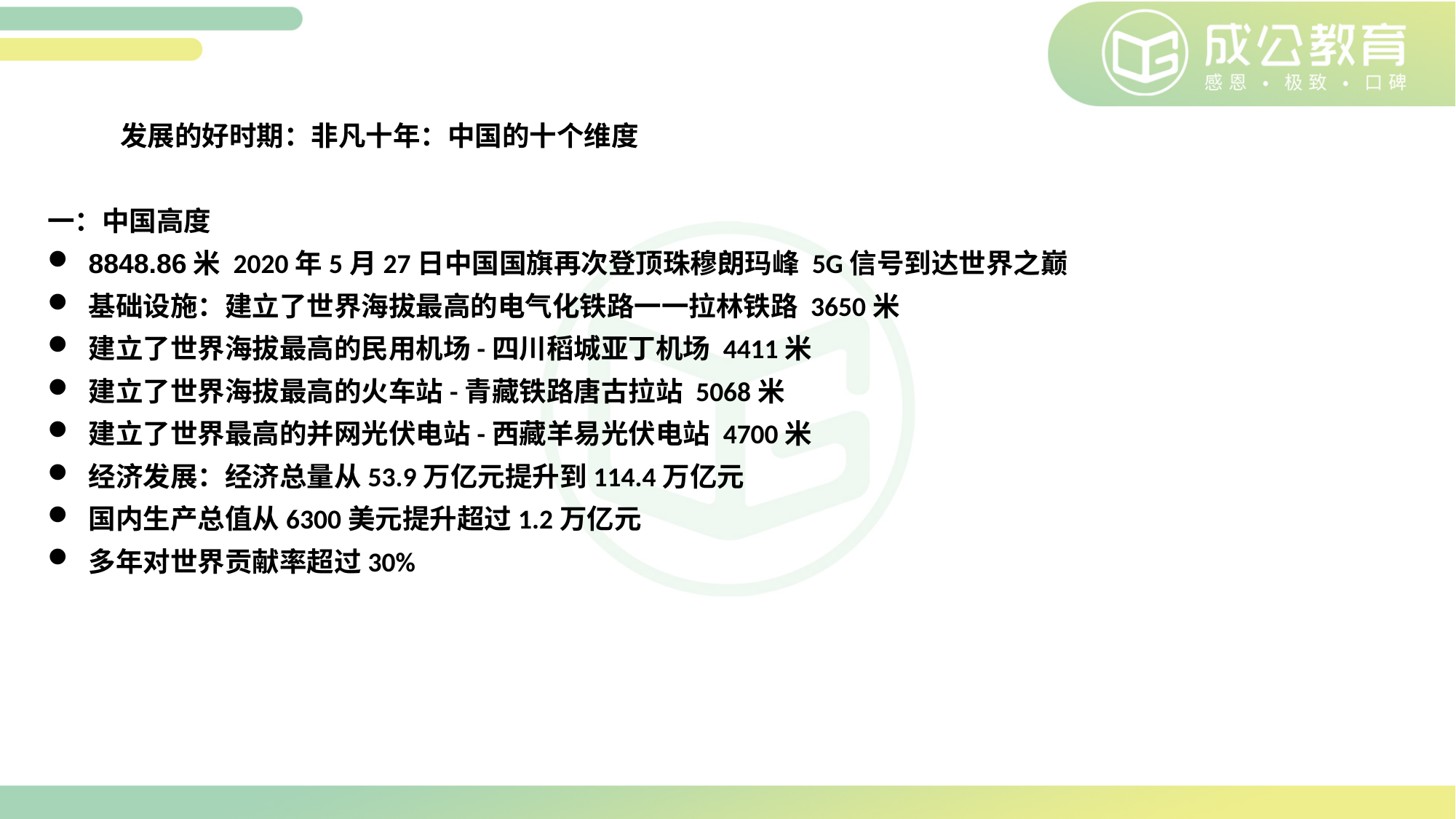

发展的好时期：非凡十年：中国的十个维度

一：中国高度
8848.86米 2020年5月27日中国国旗再次登顶珠穆朗玛峰 5G信号到达世界之巅
基础设施：建立了世界海拔最高的电气化铁路一一拉林铁路 3650米
建立了世界海拔最高的民用机场-四川稻城亚丁机场 4411米
建立了世界海拔最高的火车站-青藏铁路唐古拉站 5068米
建立了世界最高的并网光伏电站-西藏羊易光伏电站 4700米
经济发展：经济总量从53.9万亿元提升到114.4万亿元
国内生产总值从6300美元提升超过1.2万亿元
多年对世界贡献率超过30%